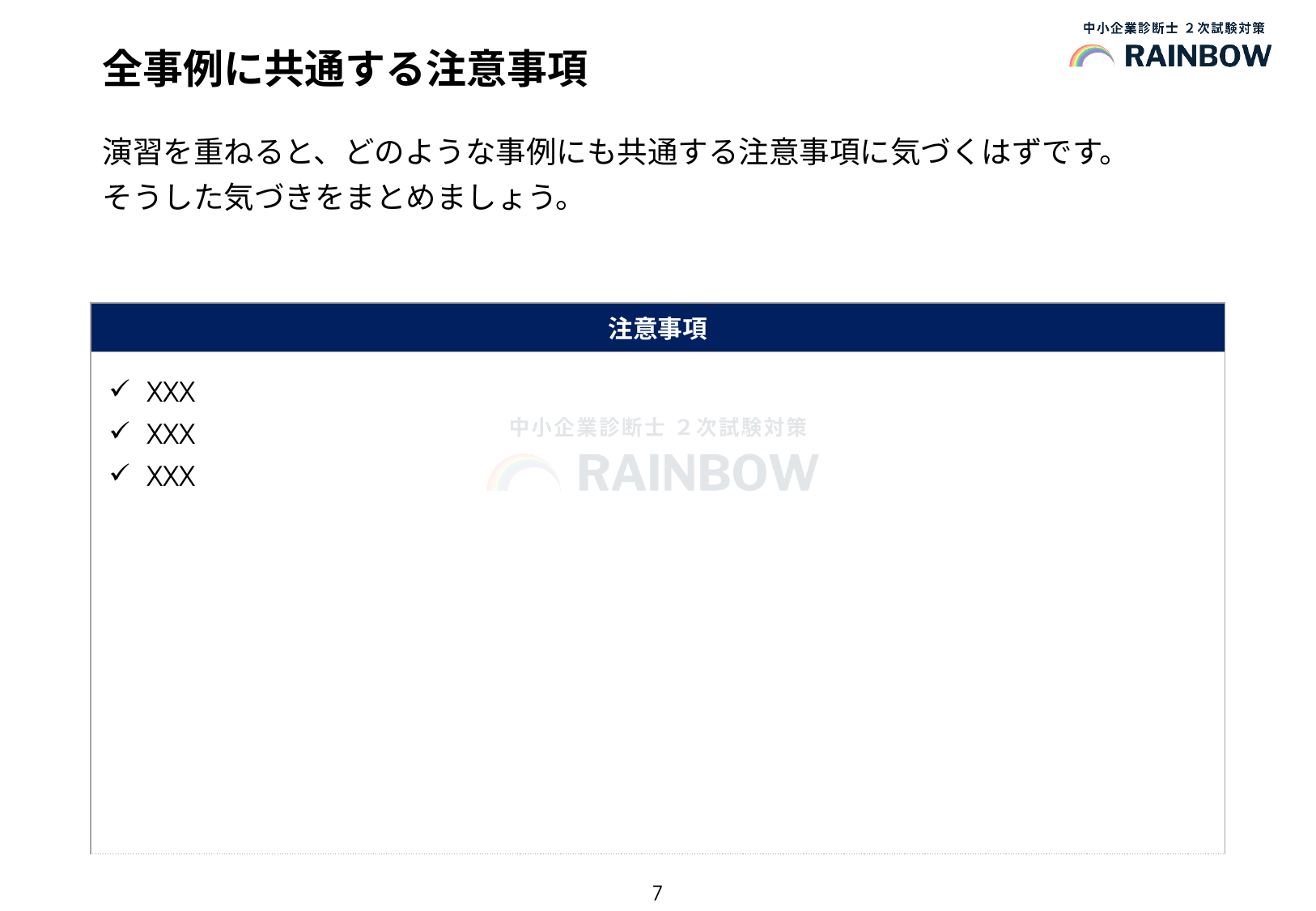

# 全事例に共通する注意事項
演習を重ねると、どのような事例にも共通する注意事項に気づくはずです。
そうした気づきをまとめましょう。
| 注意事項 |
| --- |
| XXX XXX XXX |
7